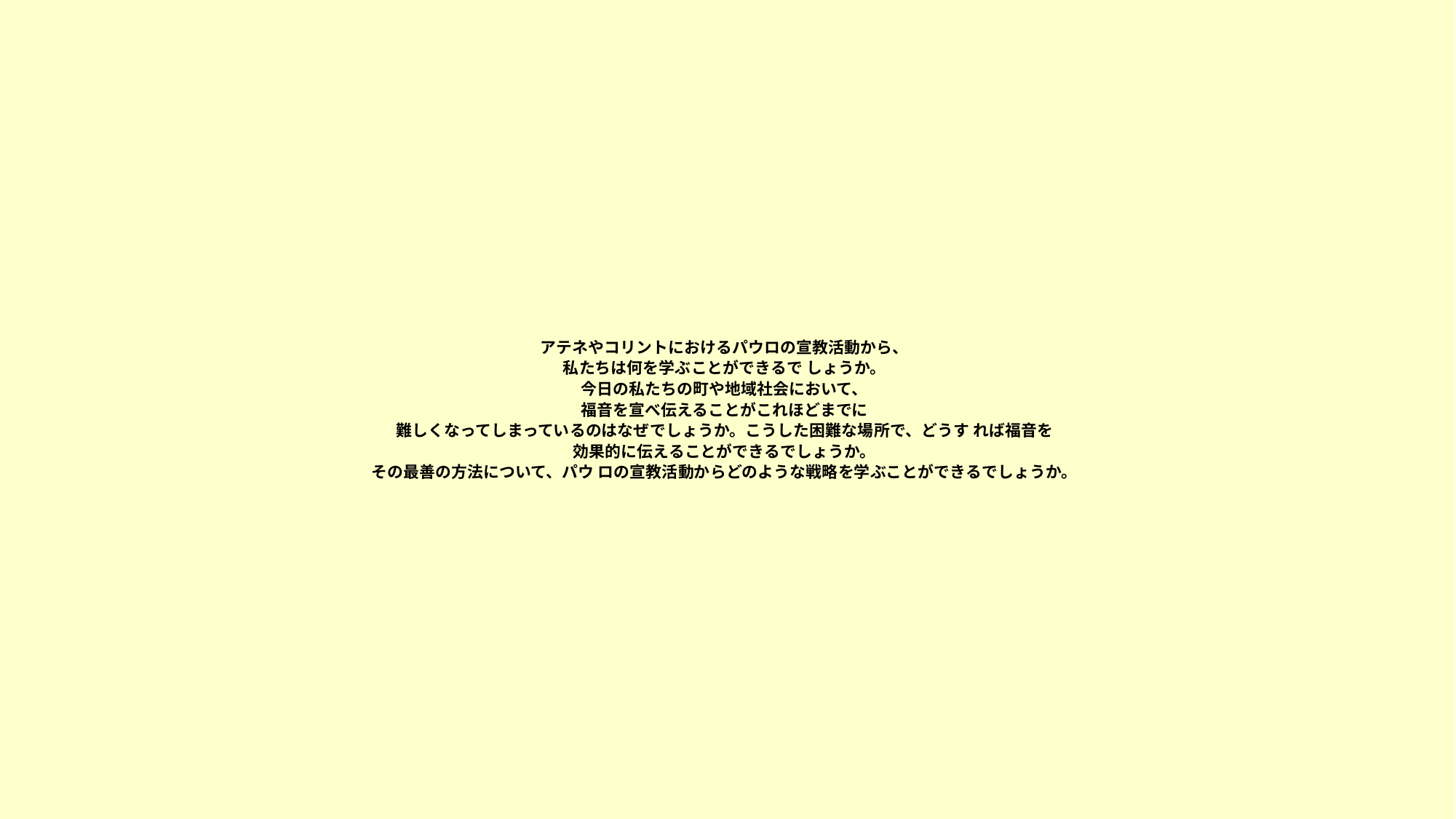

# アテネやコリントにおけるパウロの宣教活動から、 私たちは何を学ぶことができるで しょうか。 今日の私たちの町や地域社会において、 福音を宣べ伝えることがこれほどまでに 難しくなってしまっているのはなぜでしょうか。こうした困難な場所で、どうす れば福音を 効果的に伝えることができるでしょうか。 その最善の方法について、パウ ロの宣教活動からどのような戦略を学ぶことができるでしょうか。